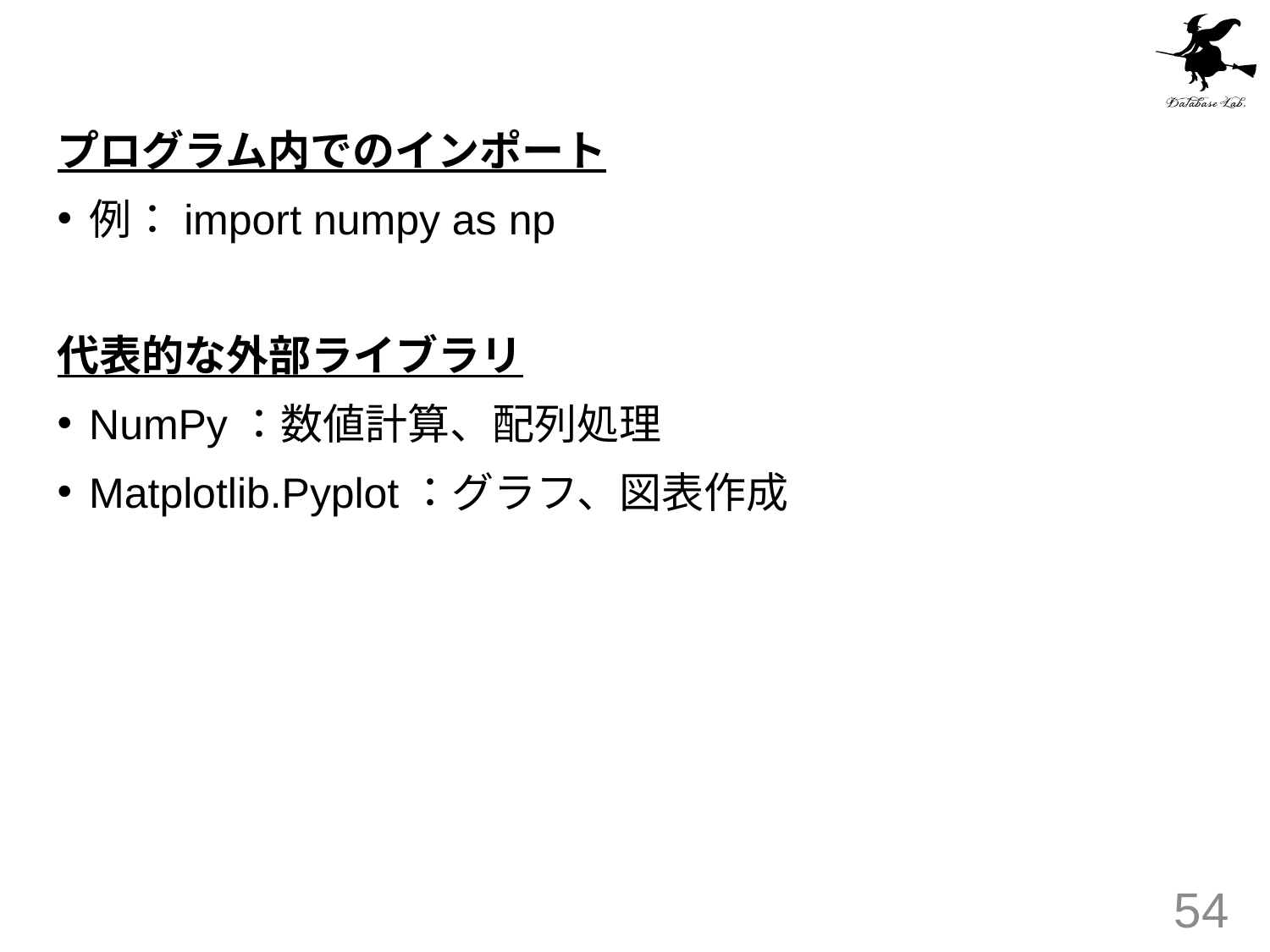

#
プログラム内でのインポート
例：import numpy as np

代表的な外部ライブラリ
NumPy：数値計算、配列処理
Matplotlib.Pyplot：グラフ、図表作成
54